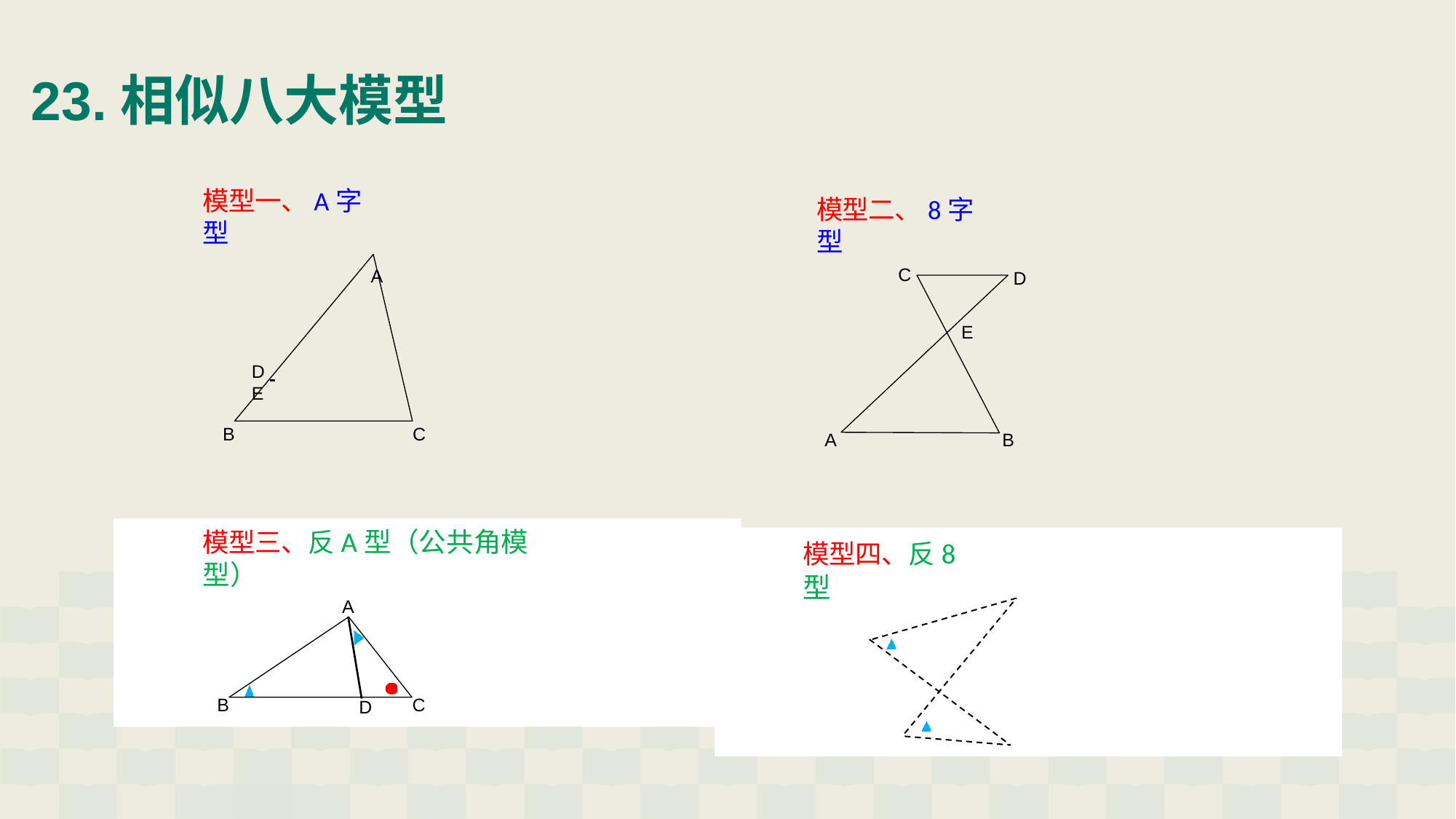

# 23.相似八大模型
模型一、A字型
A
模型二、8字型

C
D

E
D  	 E
B
C
A
B

模型三、反A型（公共角模型）

模型四、反8型
A

B
C
D